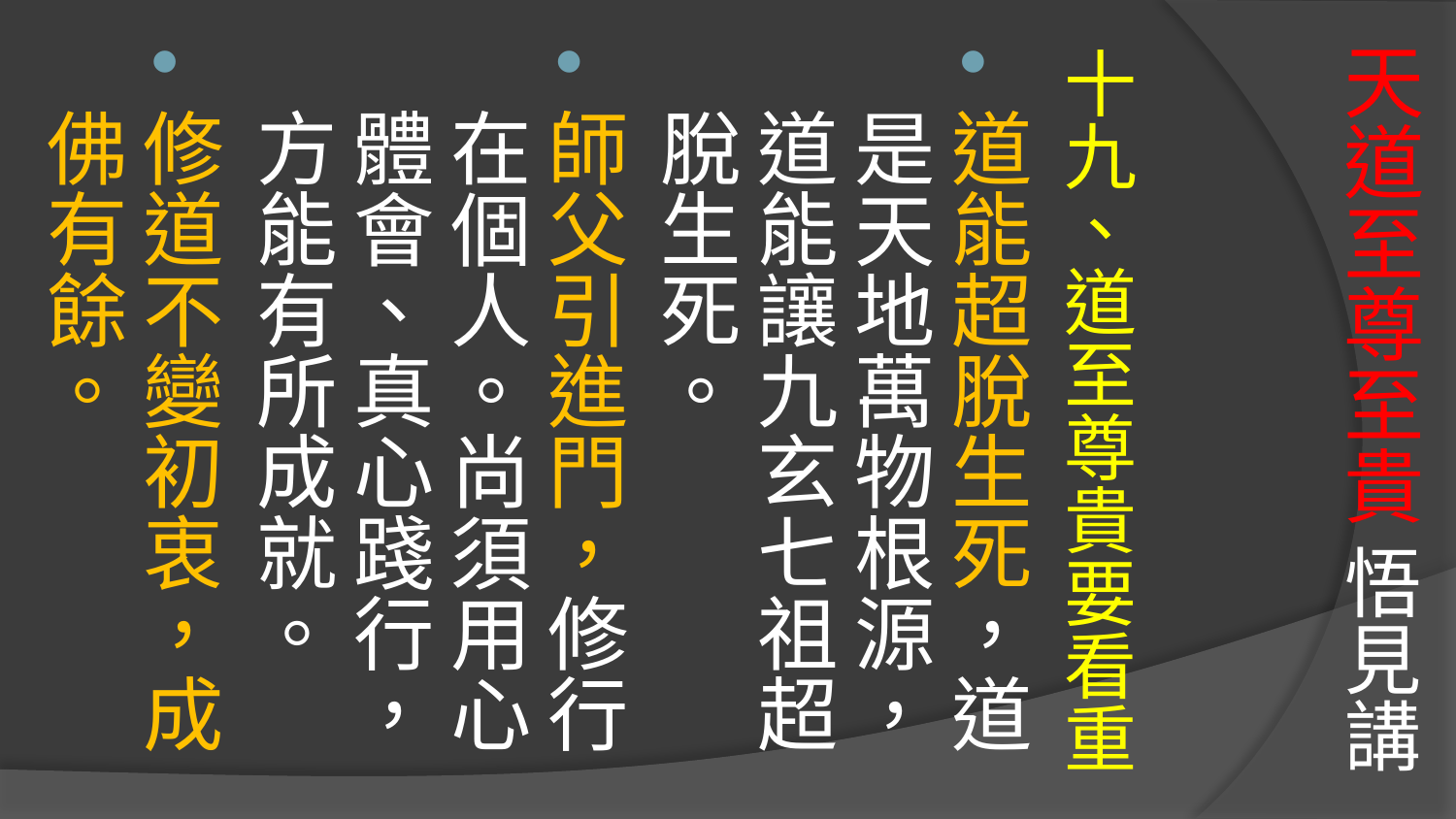

# 天道至尊至貴 悟見講
十九、道至尊貴要看重
道能超脫生死，道是天地萬物根源，道能讓九玄七祖超脫生死。
師父引進門，修行在個人。尚須用心體會、真心踐行，方能有所成就。
修道不變初衷，成佛有餘。